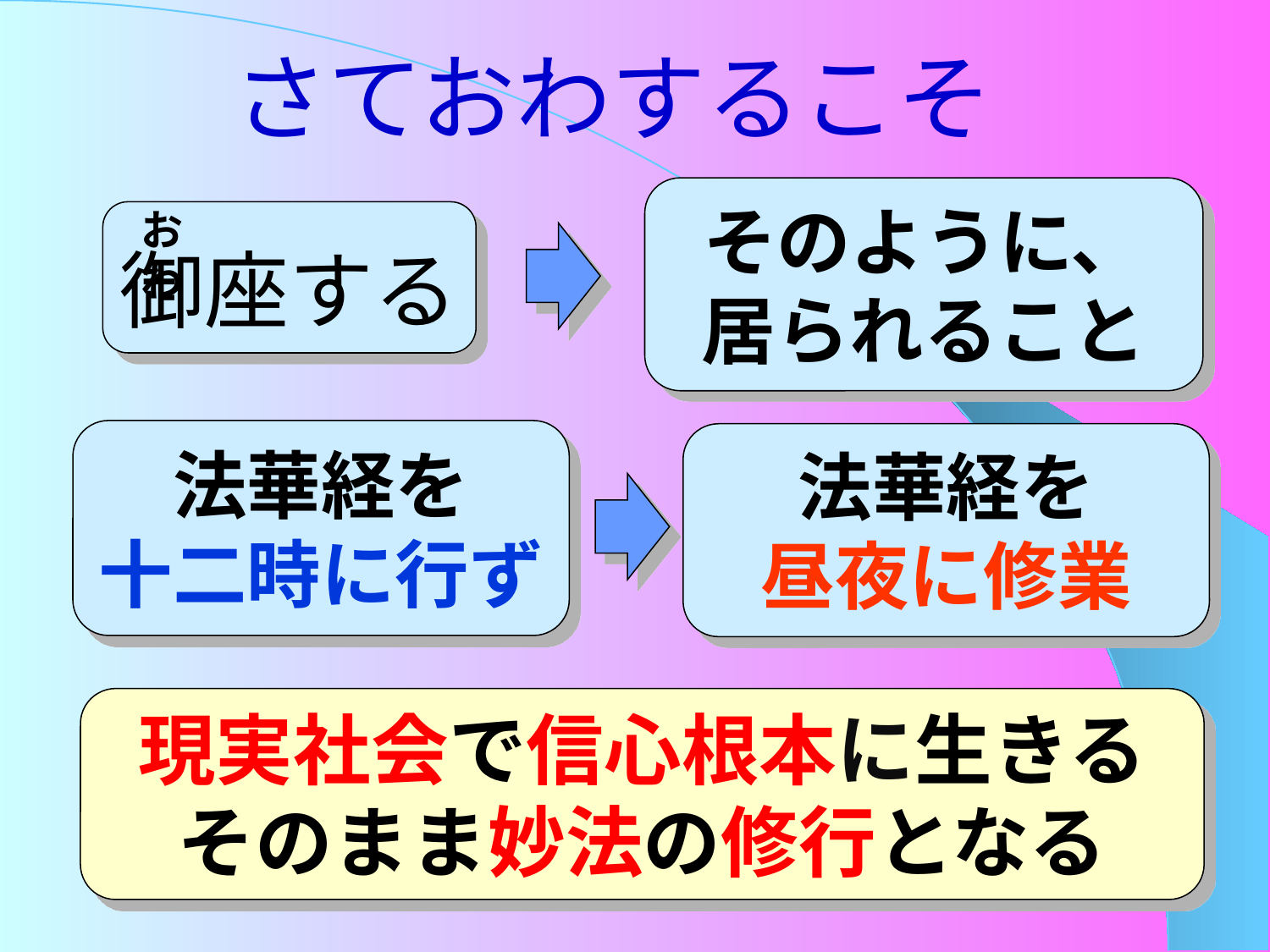

さておわするこそ
そのように、
居られること
お　　わ
御座する

法華経を
十二時に行ず
法華経を
昼夜に修業

現実社会で信心根本に生きる
そのまま妙法の修行となる